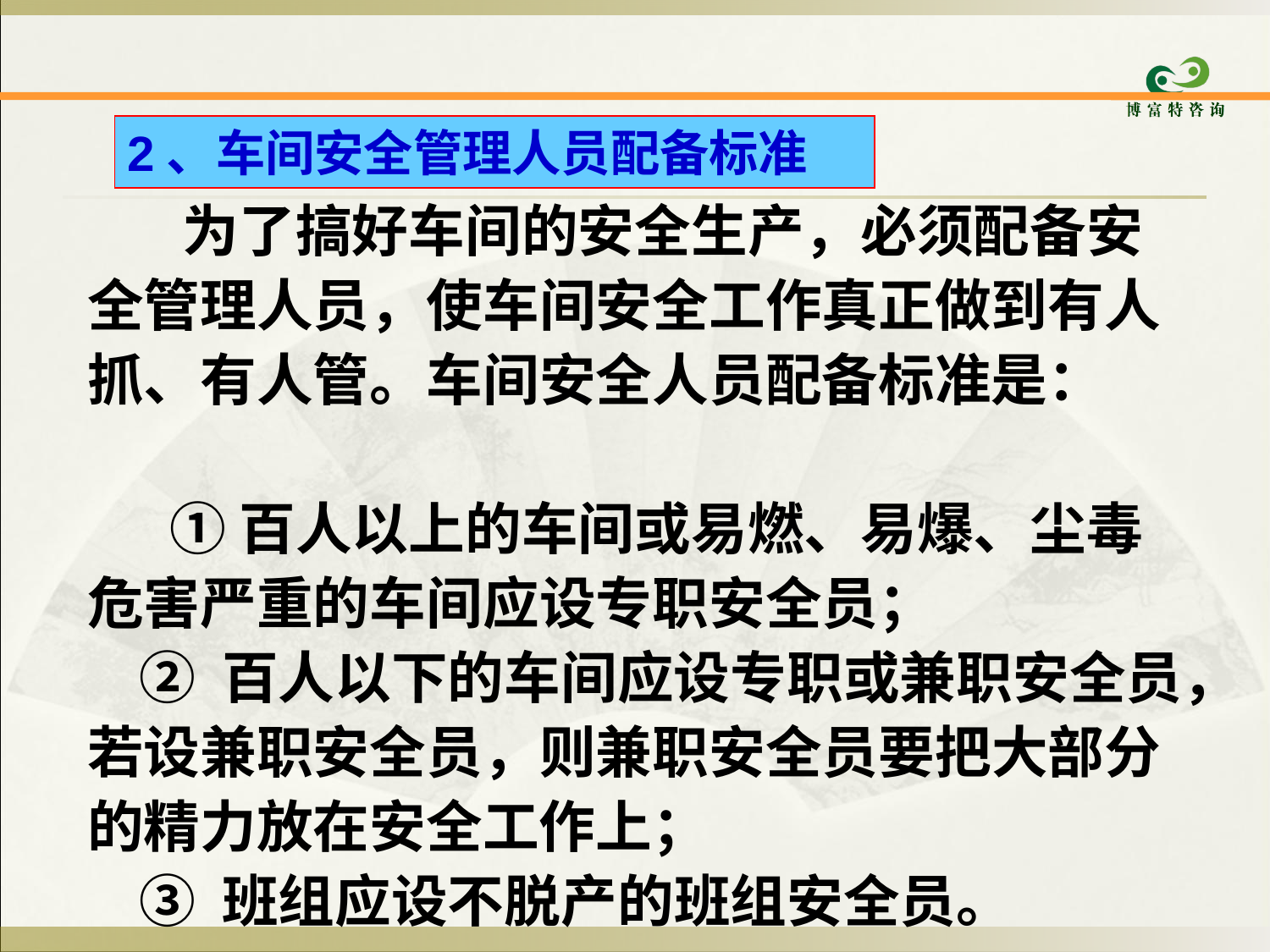

2、车间安全管理人员配备标准
　   为了搞好车间的安全生产，必须配备安全管理人员，使车间安全工作真正做到有人抓、有人管。车间安全人员配备标准是：
　  ① 百人以上的车间或易燃、易爆、尘毒危害严重的车间应设专职安全员；
    ② 百人以下的车间应设专职或兼职安全员，若设兼职安全员，则兼职安全员要把大部分的精力放在安全工作上；
    ③ 班组应设不脱产的班组安全员。
29